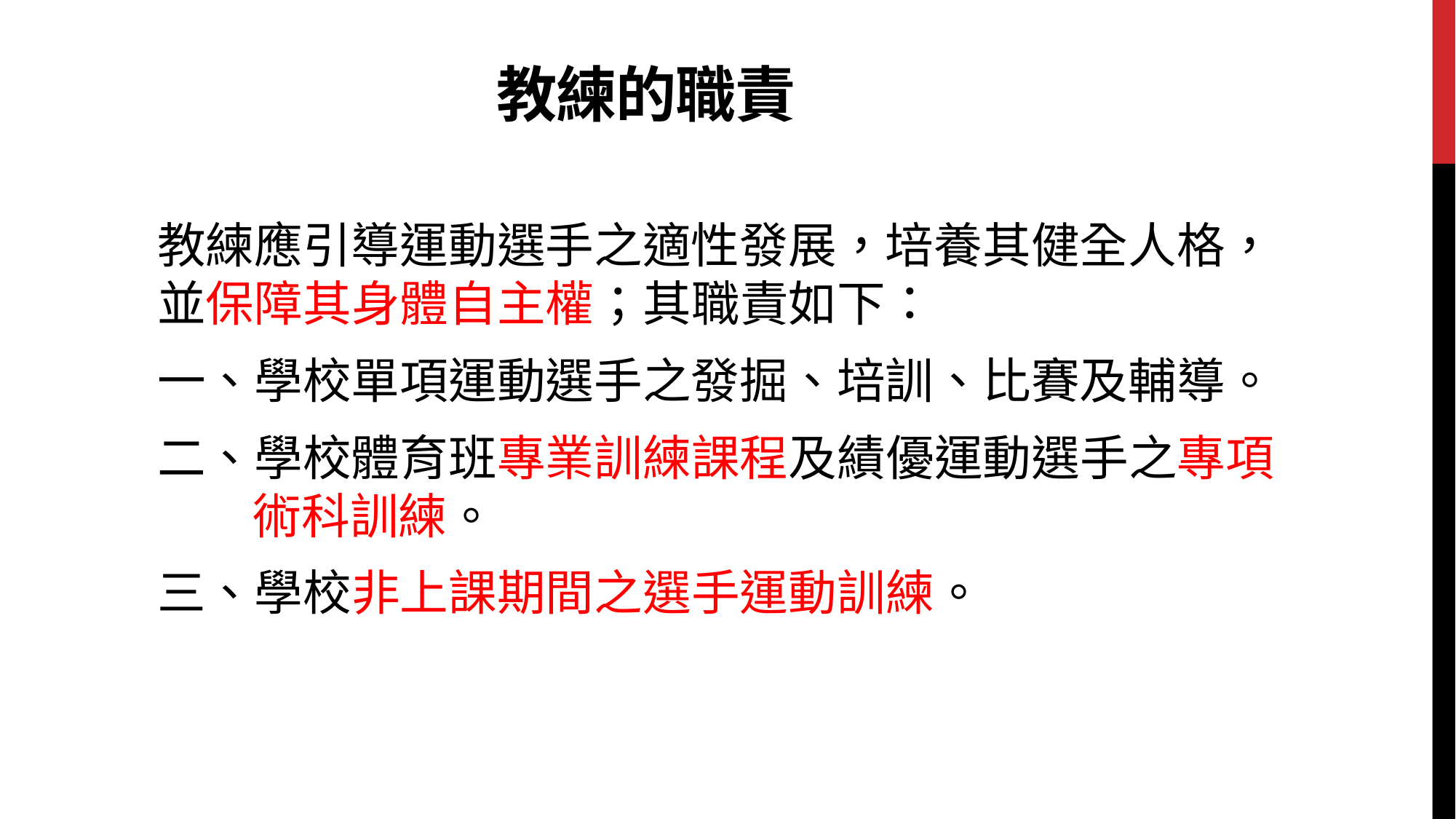

教練的職責
教練應引導運動選手之適性發展，培養其健全人格，並保障其身體自主權；其職責如下：
一、學校單項運動選手之發掘、培訓、比賽及輔導。
二、學校體育班專業訓練課程及績優運動選手之專項術科訓練。
三、學校非上課期間之選手運動訓練。